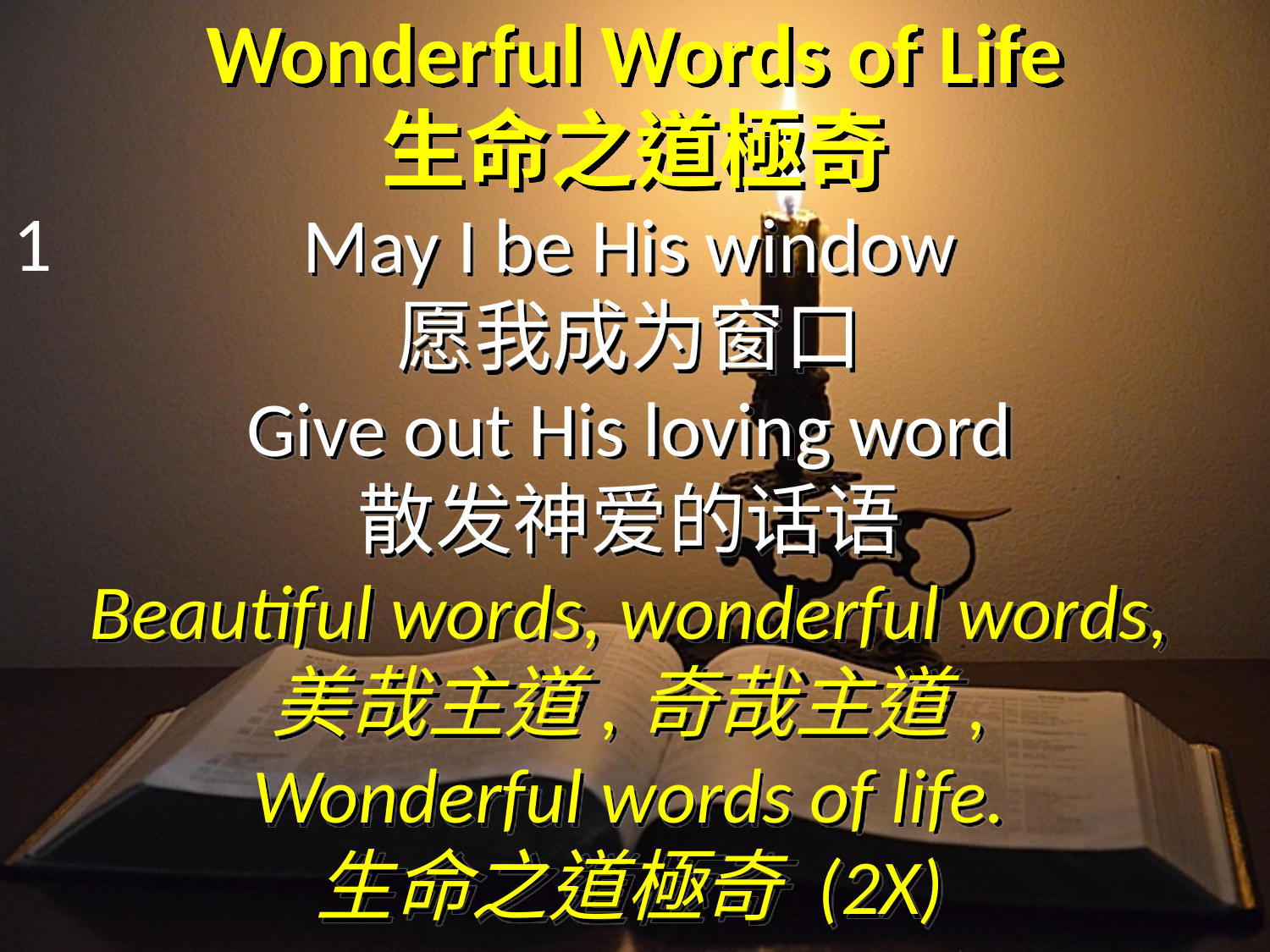

# Wonderful Words of Life 生命之道極奇
1
May I be His window
愿我成为窗口
Give out His loving word
散发神爱的话语
Beautiful words, wonderful words,
美哉主道,奇哉主道,
Wonderful words of life.
生命之道極奇 (2X)